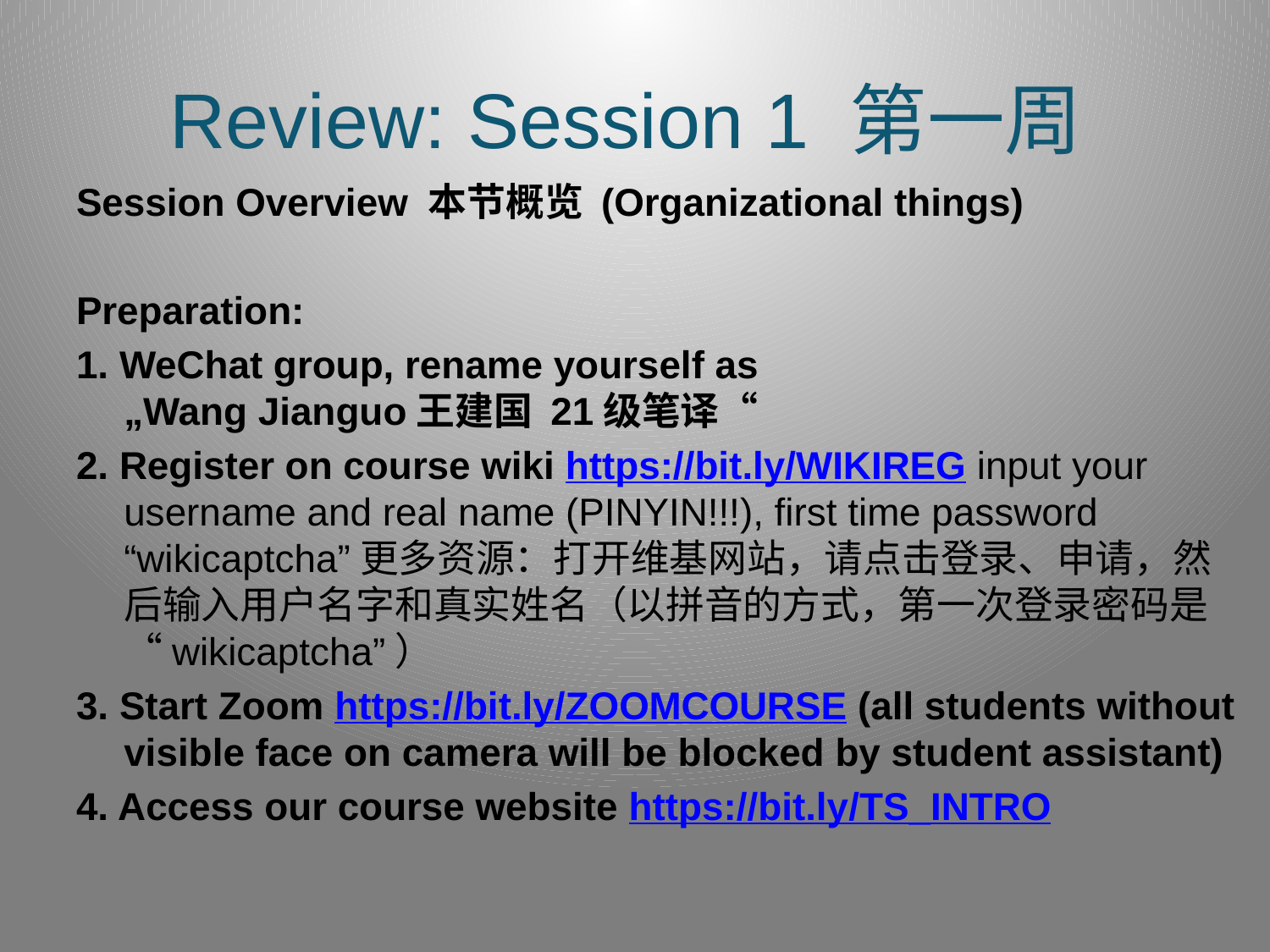

# Review: Session 1 第一周
Session Overview 本节概览 (Organizational things)

Preparation:
1. WeChat group, rename yourself as
„Wang Jianguo王建国 21级笔译“
2. Register on course wiki https://bit.ly/WIKIREG input your username and real name (PINYIN!!!), first time password “wikicaptcha”更多资源：打开维基网站，请点击登录、申请，然后输入用户名字和真实姓名（以拼音的方式，第一次登录密码是“wikicaptcha”）
3. Start Zoom https://bit.ly/ZOOMCOURSE (all students without visible face on camera will be blocked by student assistant)
4. Access our course website https://bit.ly/TS_INTRO